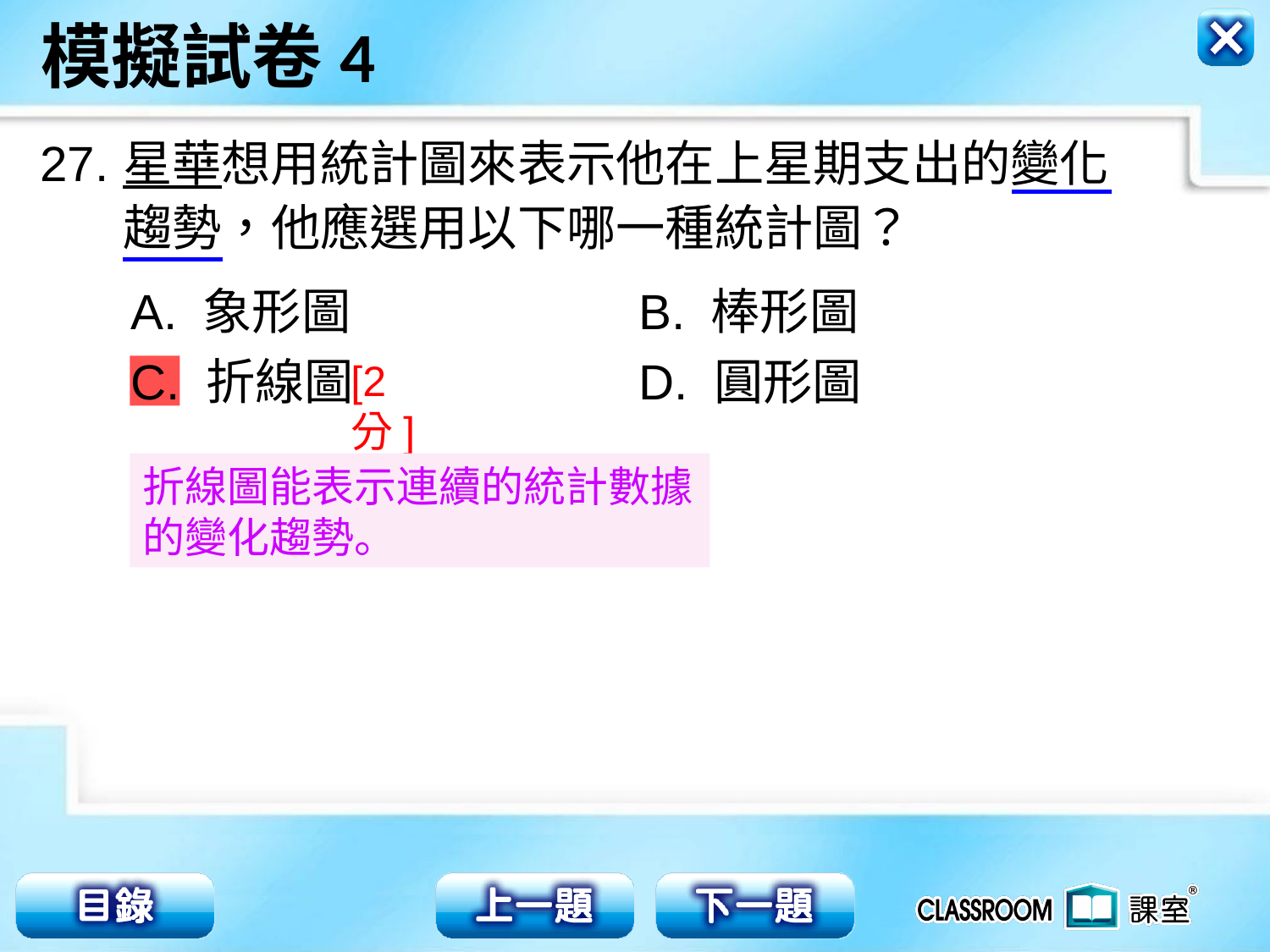

27.
星華想用統計圖來表示他在上星期支出的變化
趨勢，他應選用以下哪一種統計圖？
A. 象形圖			B. 棒形圖
C. 折線圖			D. 圓形圖
[2分]

折線圖能表示連續的統計數據的變化趨勢。